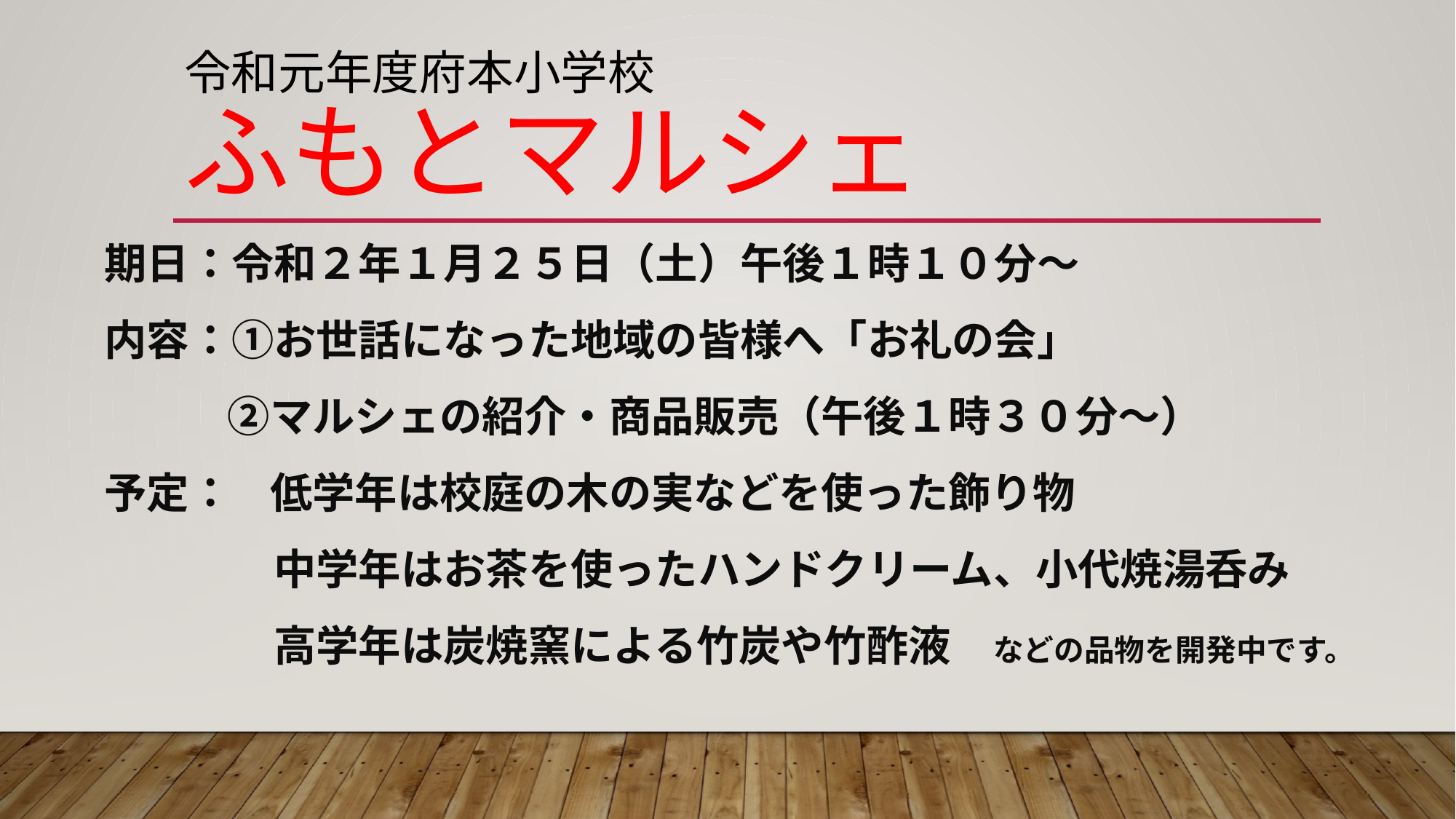

# 令和元年度府本小学校 ふもとマルシェ
期日：令和２年１月２５日（土）午後１時１０分～
内容：①お世話になった地域の皆様へ「お礼の会」
　   　 ②マルシェの紹介・商品販売（午後１時３０分～）
予定：    低学年は校庭の木の実などを使った飾り物
　　　　中学年はお茶を使ったハンドクリーム、小代焼湯呑み
　　　　高学年は炭焼窯による竹炭や竹酢液　などの品物を開発中です。